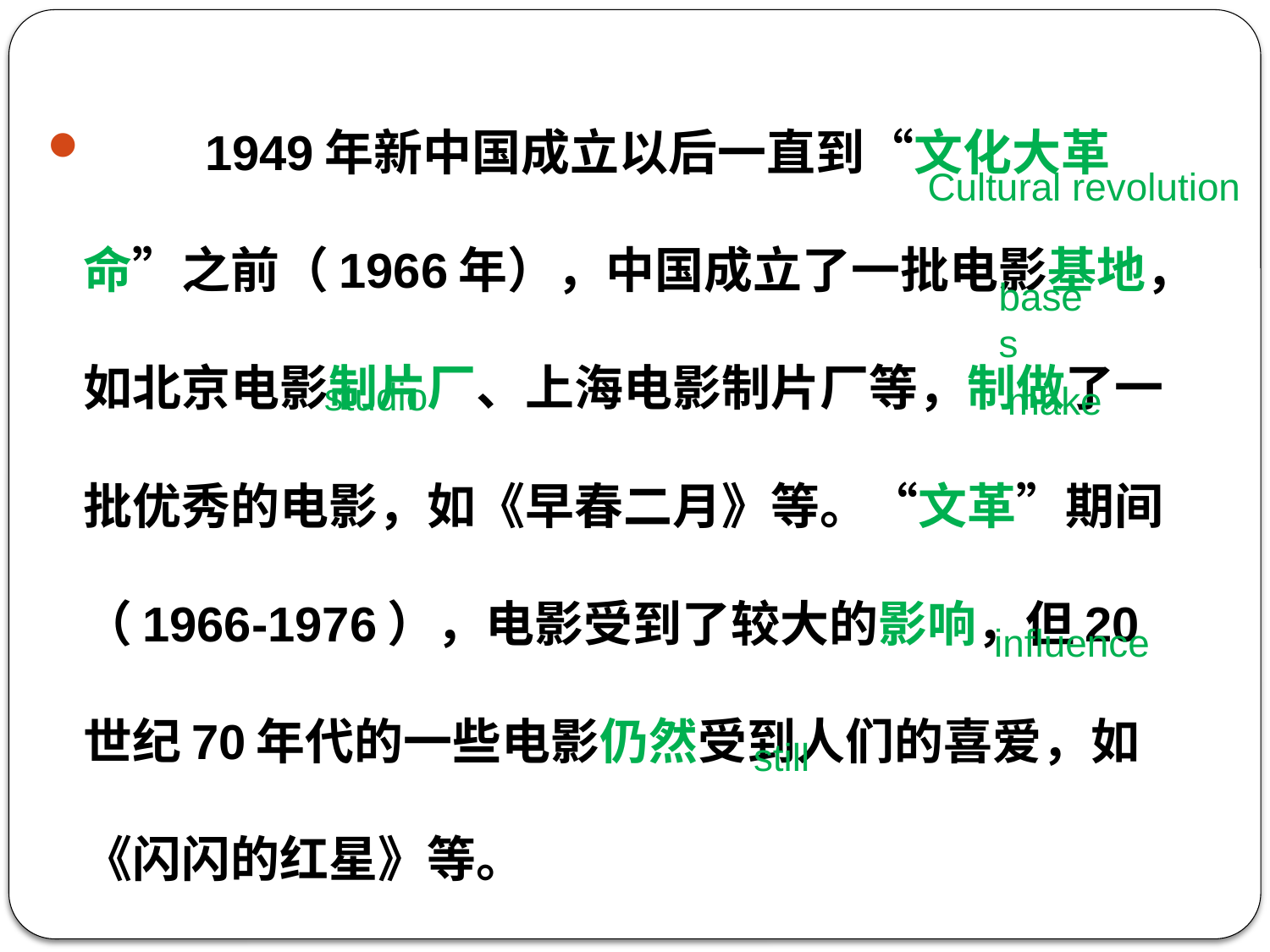

1949年新中国成立以后一直到“文化大革命”之前（1966年），中国成立了一批电影基地，如北京电影制片厂、上海电影制片厂等，制做了一批优秀的电影，如《早春二月》等。“文革”期间（1966-1976），电影受到了较大的影响，但20世纪70年代的一些电影仍然受到人们的喜爱，如《闪闪的红星》等。
Cultural revolution
bases
studio
make
influence
still